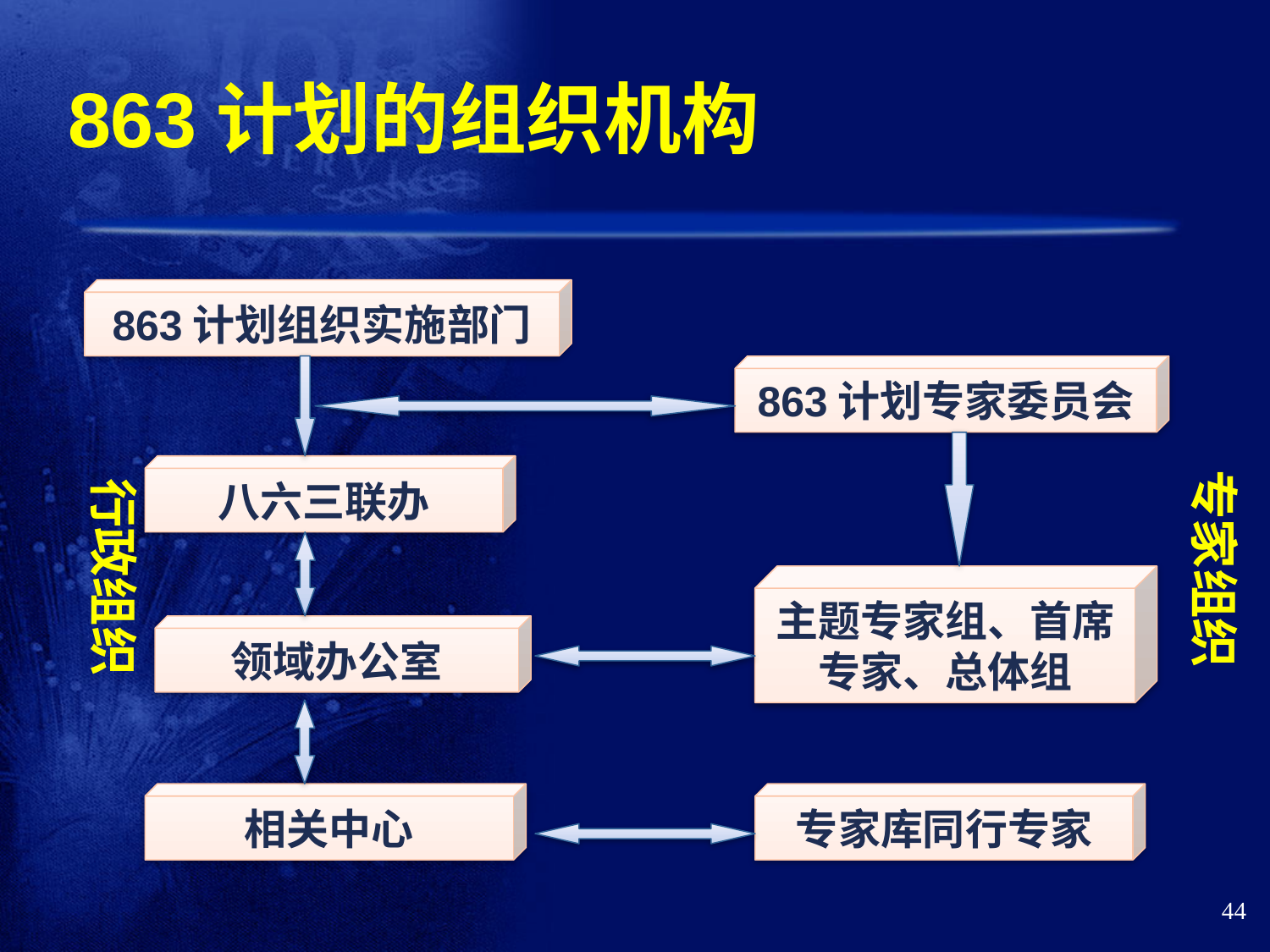

# 863计划的组织机构

863计划组织实施部门

863计划专家委员会

八六三联办
专家组织
行政组织

主题专家组、首席专家、总体组
领域办公室

相关中心
专家库同行专家

44